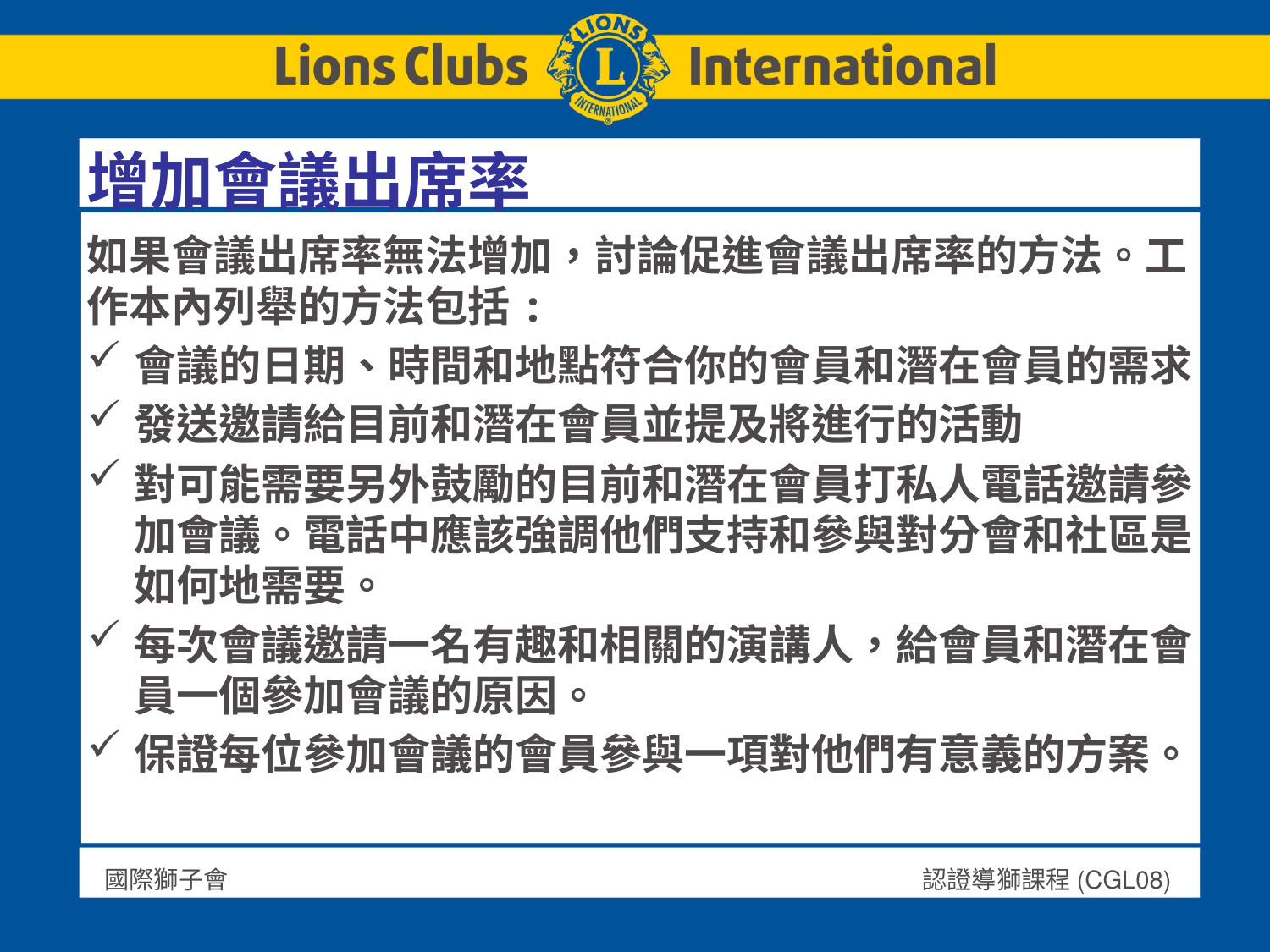

# 增加會議出席率
如果會議出席率無法增加，討論促進會議出席率的方法。工作本內列舉的方法包括:
會議的日期、時間和地點符合你的會員和潛在會員的需求
發送邀請給目前和潛在會員並提及將進行的活動
對可能需要另外鼓勵的目前和潛在會員打私人電話邀請參加會議。電話中應該強調他們支持和參與對分會和社區是如何地需要。
每次會議邀請一名有趣和相關的演講人，給會員和潛在會員一個參加會議的原因。
保證每位參加會議的會員參與一項對他們有意義的方案。